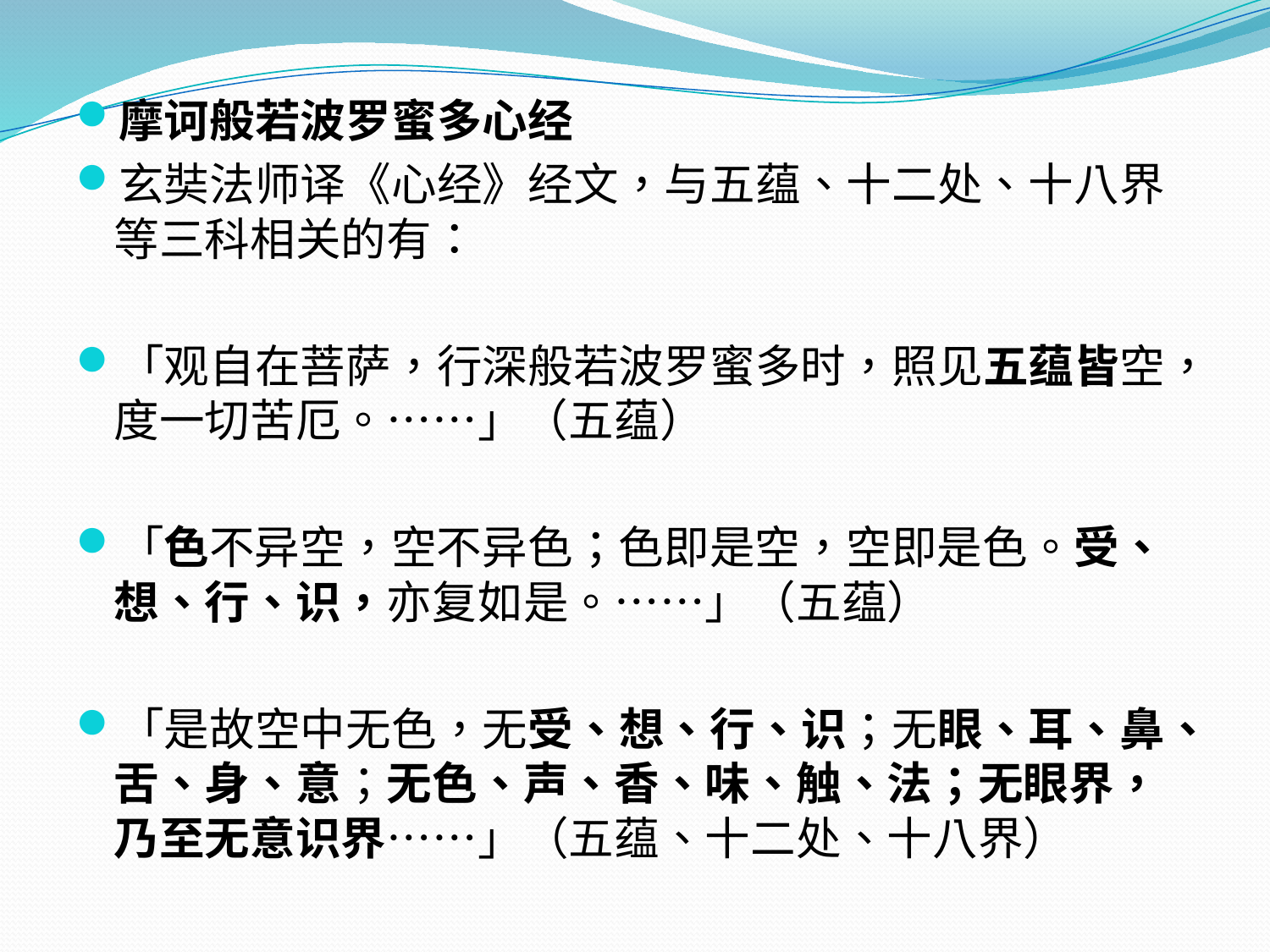

摩诃般若波罗蜜多心经
玄奘法师译《心经》经文，与五蕴、十二处、十八界等三科相关的有：

「观自在菩萨，行深般若波罗蜜多时，照见五蕴皆空，度一切苦厄。……」（五蕴）

「色不异空，空不异色；色即是空，空即是色。受、想、行、识，亦复如是。……」（五蕴）

「是故空中无色，无受、想、行、识；无眼、耳、鼻、舌、身、意；无色、声、香、味、触、法；无眼界，乃至无意识界……」（五蕴、十二处、十八界）